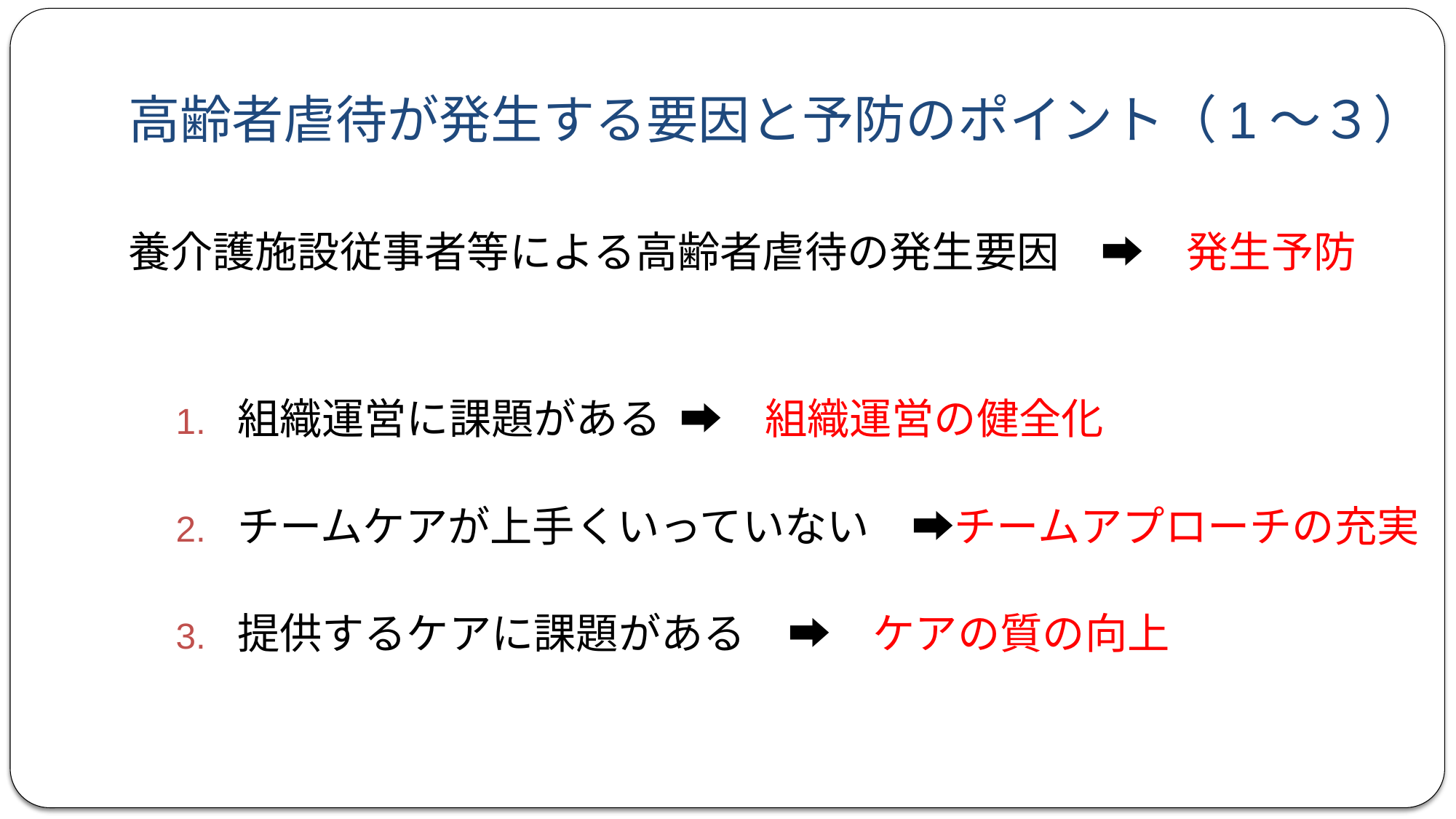

# 高齢者虐待が発生する要因と予防のポイント（1～３）

養介護施設従事者等による高齢者虐待の発生要因　➡　発生予防

組織運営に課題がある  ➡　組織運営の健全化
チームケアが上手くいっていない　➡チームアプローチの充実
提供するケアに課題がある　➡　ケアの質の向上